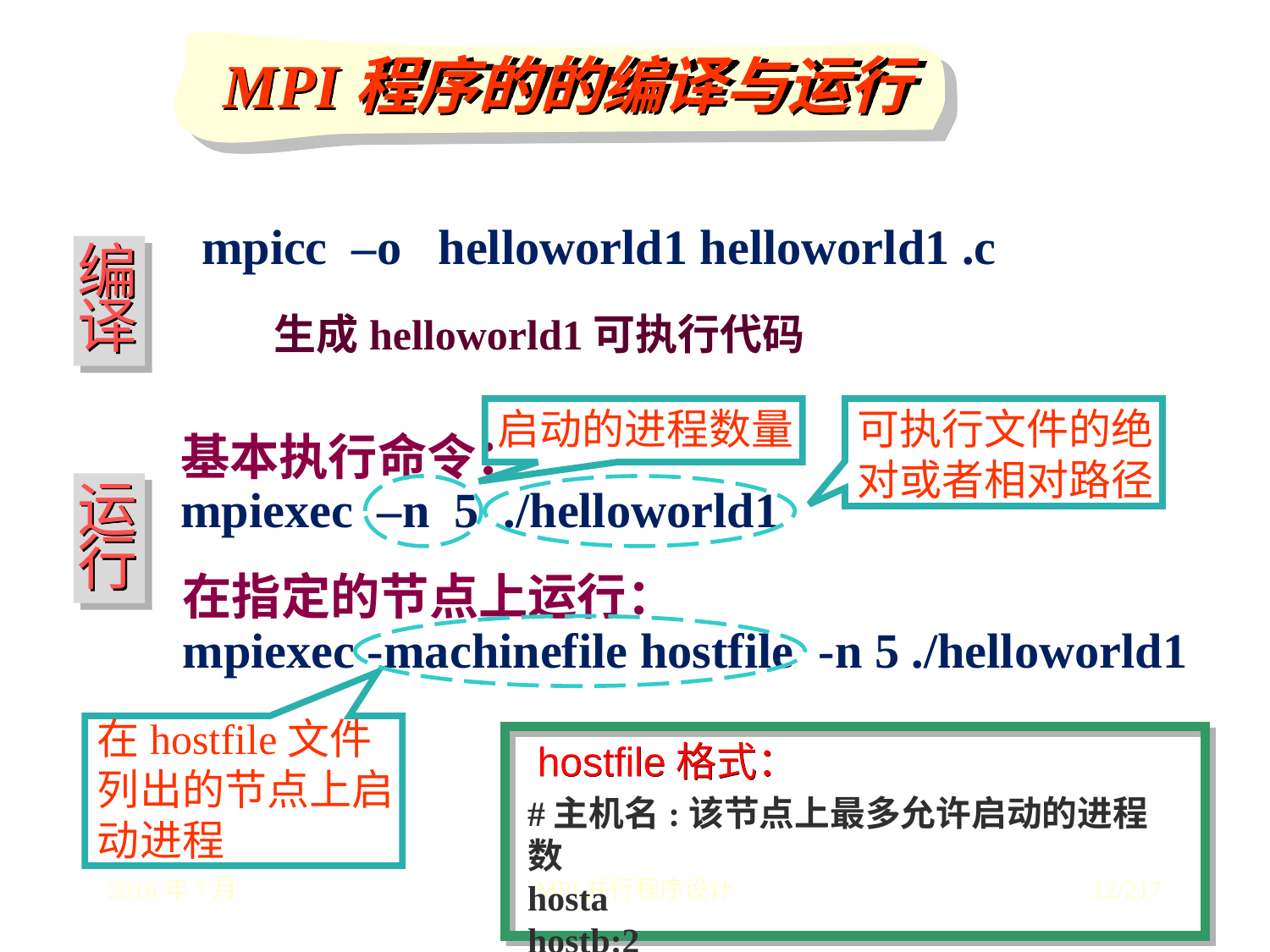

MPI程序的的编译与运行
mpicc  –o   helloworld1 helloworld1 .c

编译
生成helloworld1可执行代码
可执行文件的绝对或者相对路径

启动的进程数量

基本执行命令：
mpiexec  –n  5  ./helloworld1

运行
在指定的节点上运行：
mpiexec -machinefile hostfile  -n 5 ./helloworld1

在hostfile文件列出的节点上启动进程

hostfile格式：
#主机名:该节点上最多允许启动的进程数
hosta
hostb:2
2016年7月
MPI并行程序设计
12/217